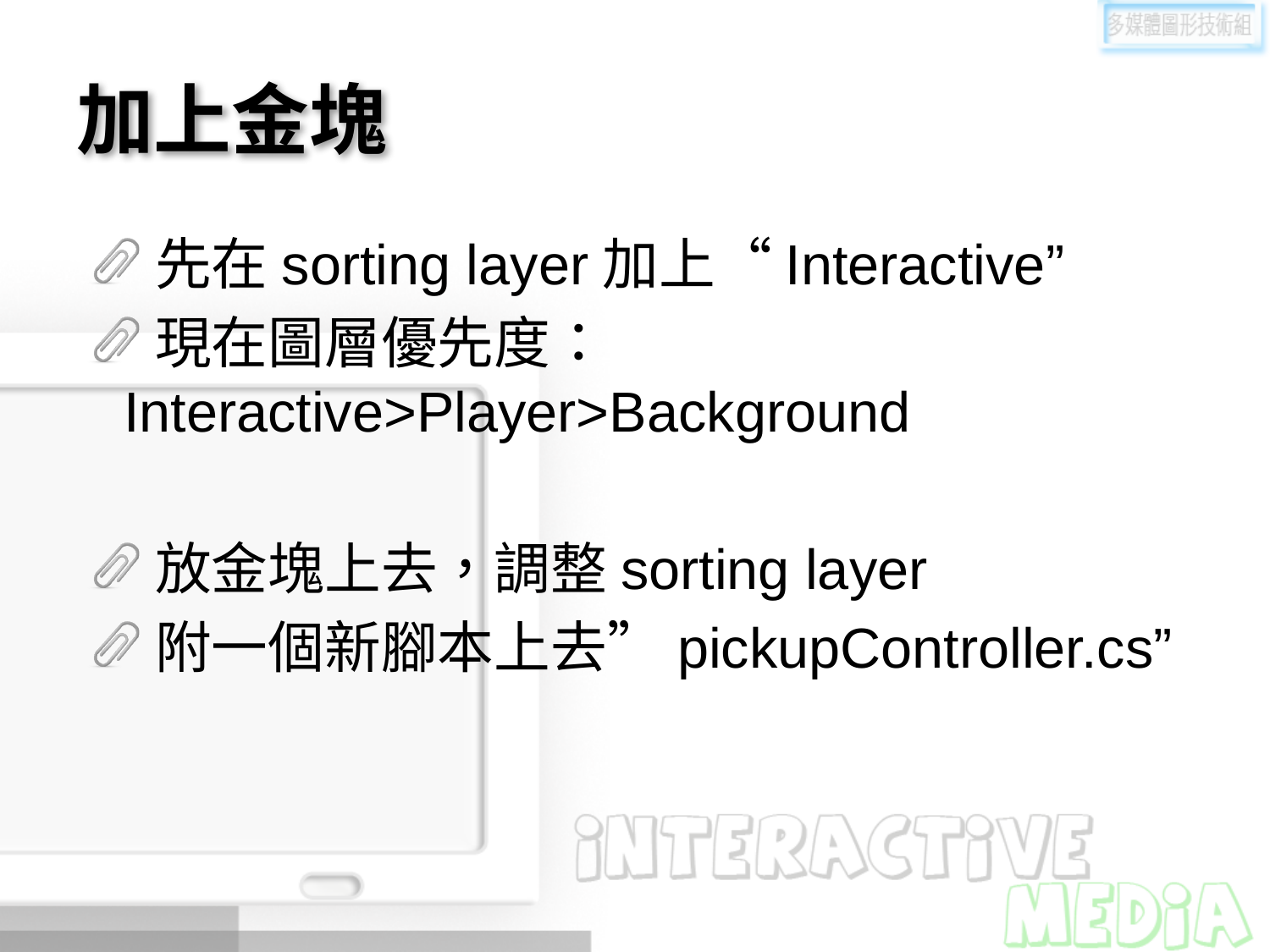

# 加上金塊
先在sorting layer加上“Interactive”
現在圖層優先度：Interactive>Player>Background

放金塊上去，調整sorting layer
附一個新腳本上去”pickupController.cs”